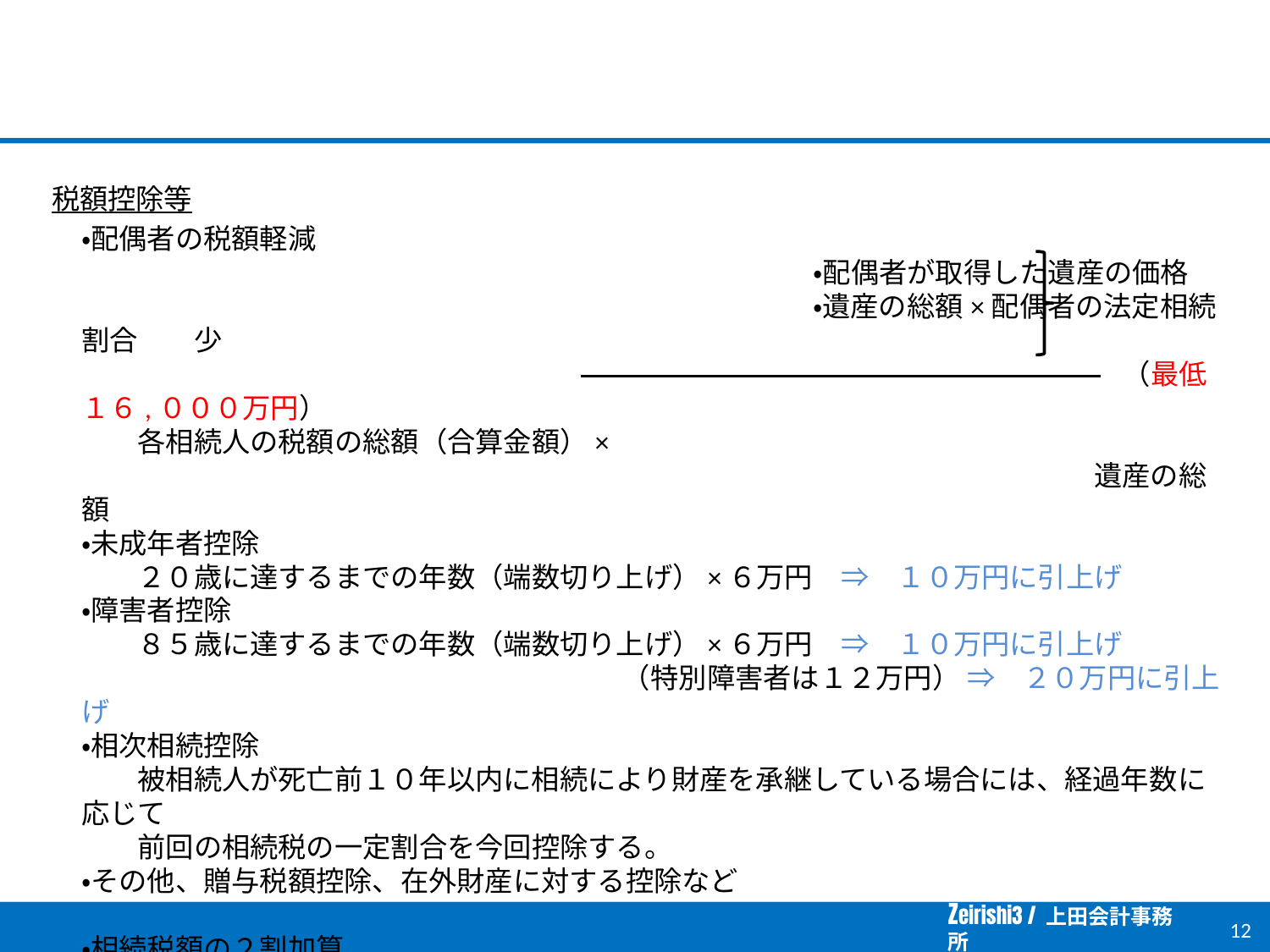

税額控除等
・配偶者の税額軽減
　　　　　　　　　　　　　　　　　　　　　　　　　　・配偶者が取得した遺産の価格
　　　　　　　　　　　　　　　　　　　　　　　　　　・遺産の総額×配偶者の法定相続割合　　少
　　　　　　　　　　　　　　　　　　　　　　　　　　　　　　　　　　　　　（最低１６,０００万円）
　　各相続人の税額の総額（合算金額）×
　　　　　　　　　　　　　　　　　　　　　　　　　　　　　　　　　　　　遺産の総額
・未成年者控除
　　２０歳に達するまでの年数（端数切り上げ）×６万円　⇒　１０万円に引上げ
・障害者控除
　　８５歳に達するまでの年数（端数切り上げ）×６万円　⇒　１０万円に引上げ
　　　　　　　　　　　　　　　　　　　 （特別障害者は１２万円） ⇒　２０万円に引上げ
・相次相続控除
　　被相続人が死亡前１０年以内に相続により財産を承継している場合には、経過年数に応じて
　　前回の相続税の一定割合を今回控除する。
・その他、贈与税額控除、在外財産に対する控除など

・相続税額の２割加算
　　被相続人の配偶者または１親等の血族（直系卑属の代襲相続人を含む）以外の者については、
　　相続税額を２０％加算する。　⇒　孫養子や相続時精算課税適用時の推定相続人でない孫